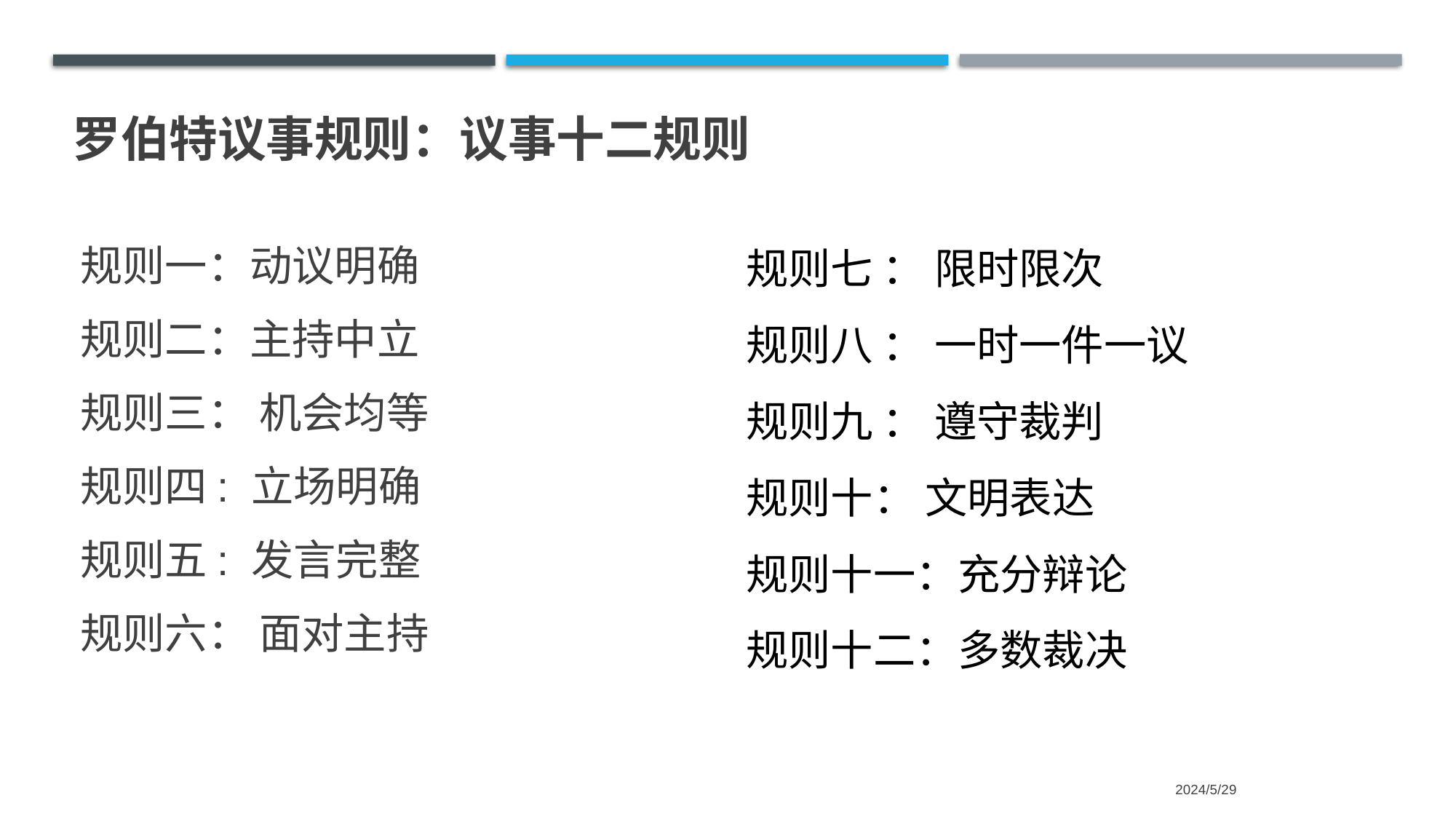

# 罗伯特议事规则：议事十二规则
规则一：动议明确
规则二：主持中立
规则三： 机会均等
规则四: 立场明确
规则五: 发言完整
规则六： 面对主持

规则七 ： 限时限次
规则八 ： 一时一件一议
规则九 ： 遵守裁判
规则十： 文明表达
规则十一：充分辩论
规则十二：多数裁决
2024/5/29